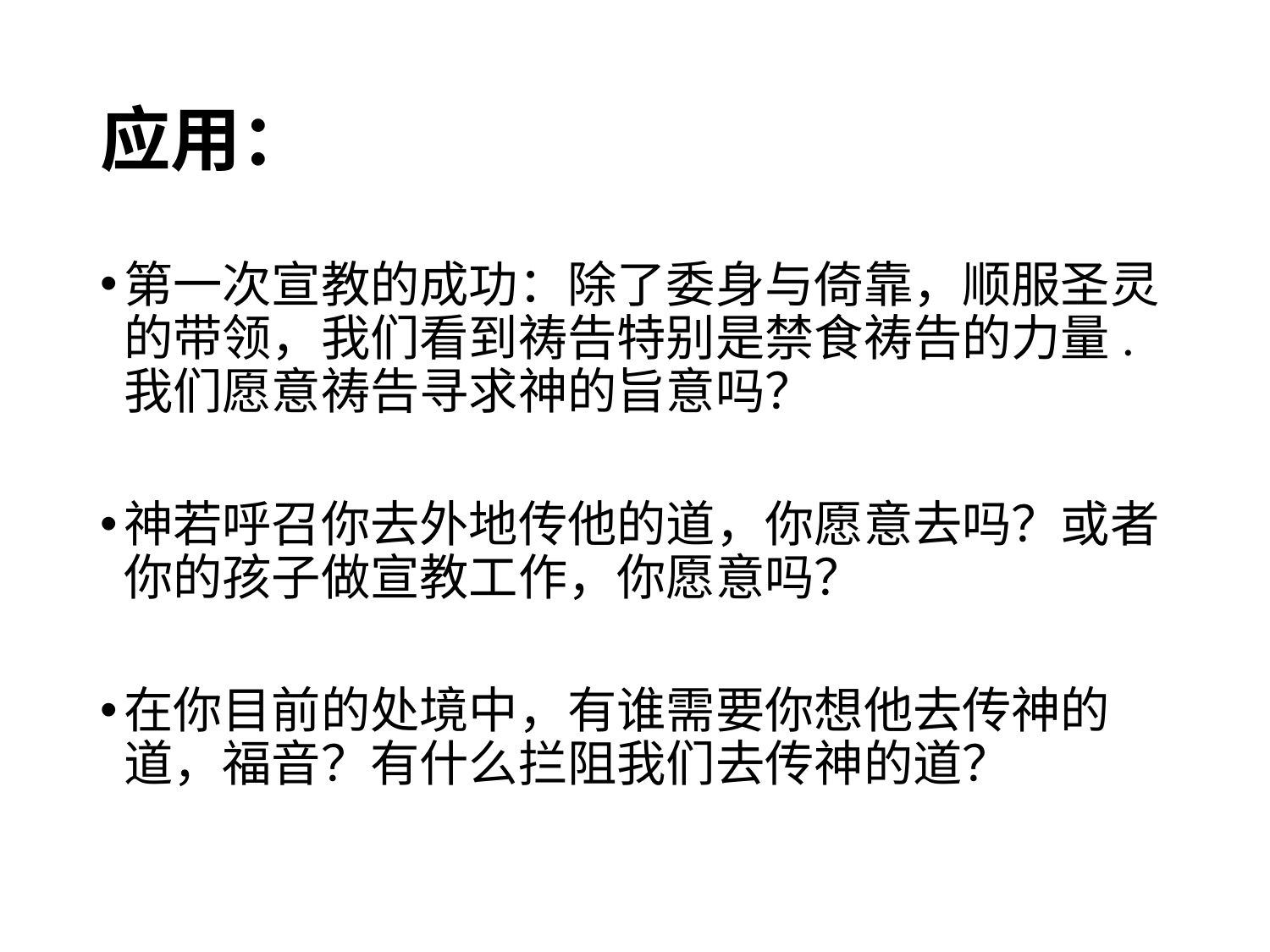

# 应用：
第一次宣教的成功：除了委身与倚靠，顺服圣灵的带领，我们看到祷告特别是禁食祷告的力量.  我们愿意祷告寻求神的旨意吗？

神若呼召你去外地传他的道，你愿意去吗？或者你的孩子做宣教工作，你愿意吗？

在你目前的处境中，有谁需要你想他去传神的道，福音？有什么拦阻我们去传神的道？